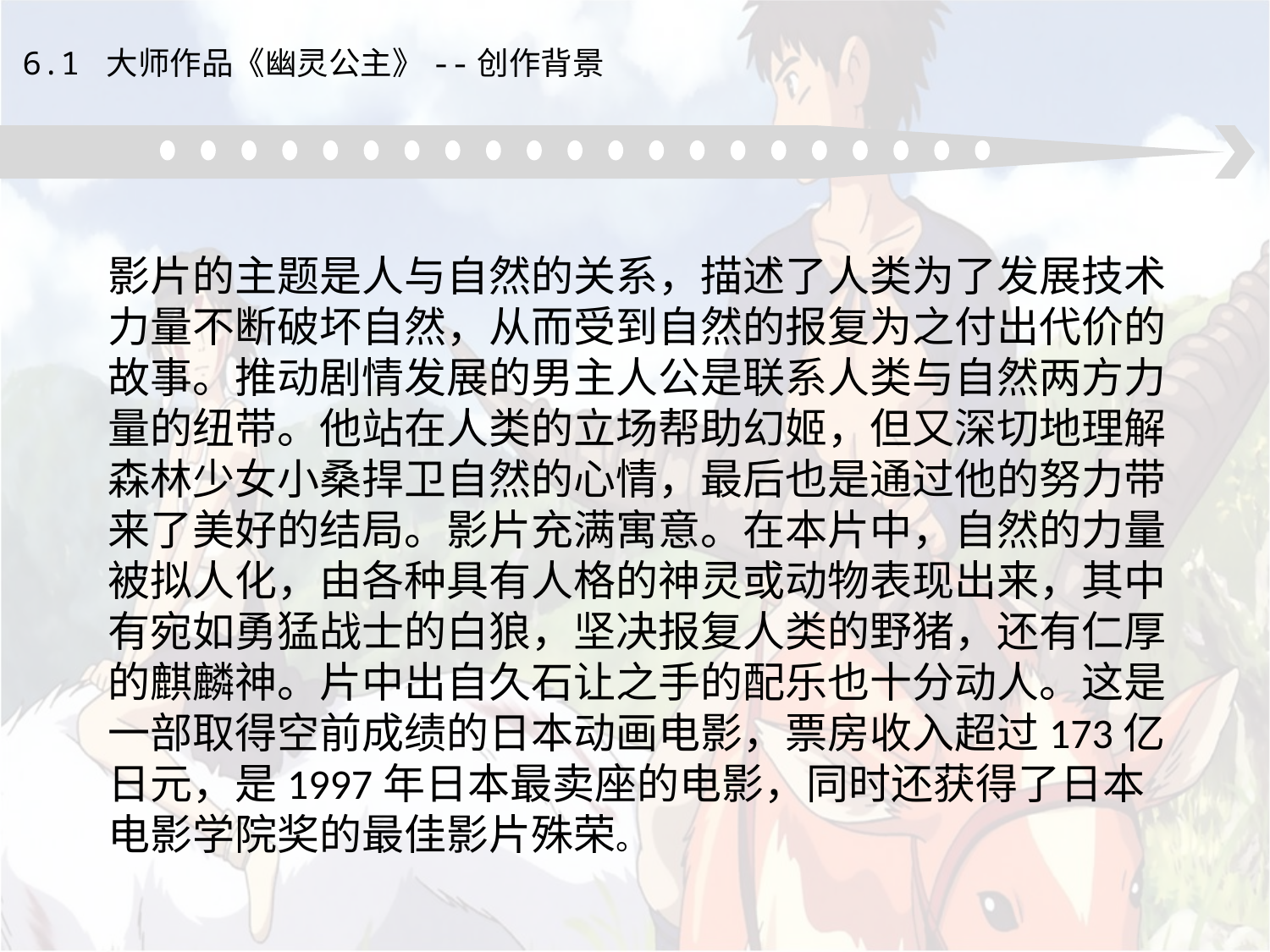

6.1 大师作品《幽灵公主》--创作背景

影片的主题是人与自然的关系，描述了人类为了发展技术力量不断破坏自然，从而受到自然的报复为之付出代价的故事。推动剧情发展的男主人公是联系人类与自然两方力量的纽带。他站在人类的立场帮助幻姬，但又深切地理解森林少女小桑捍卫自然的心情，最后也是通过他的努力带来了美好的结局。影片充满寓意。在本片中，自然的力量被拟人化，由各种具有人格的神灵或动物表现出来，其中有宛如勇猛战士的白狼，坚决报复人类的野猪，还有仁厚的麒麟神。片中出自久石让之手的配乐也十分动人。这是一部取得空前成绩的日本动画电影，票房收入超过173亿日元，是1997年日本最卖座的电影，同时还获得了日本电影学院奖的最佳影片殊荣。